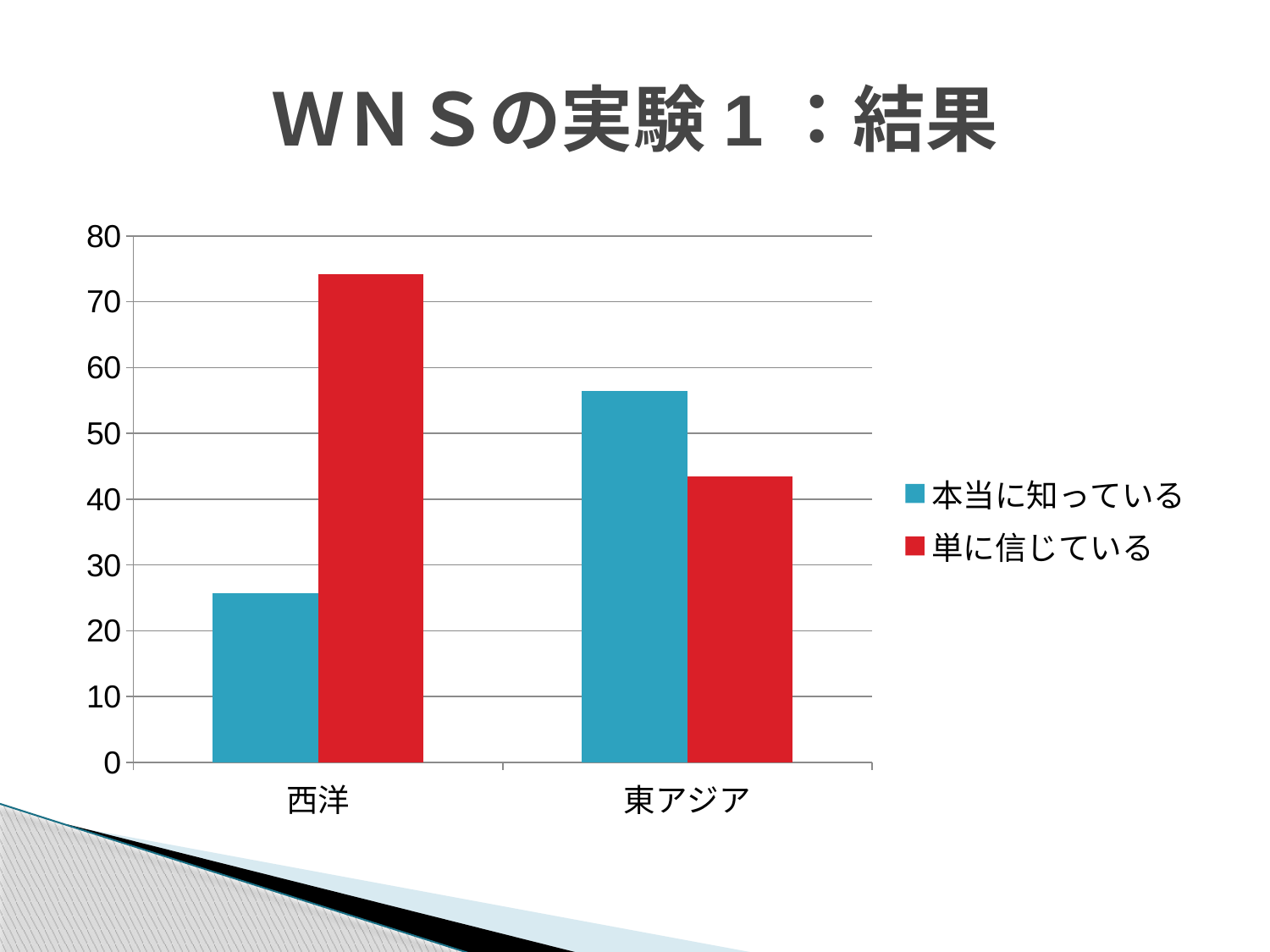

# ＷＮＳの実験1：結果

### Chart

| Category | 本当に知っている | 単に信じている |
|---|---|---|
| 西洋 | 25.759999999999987 | 74.24 |
| 東アジア | 56.52 | 43.48 |